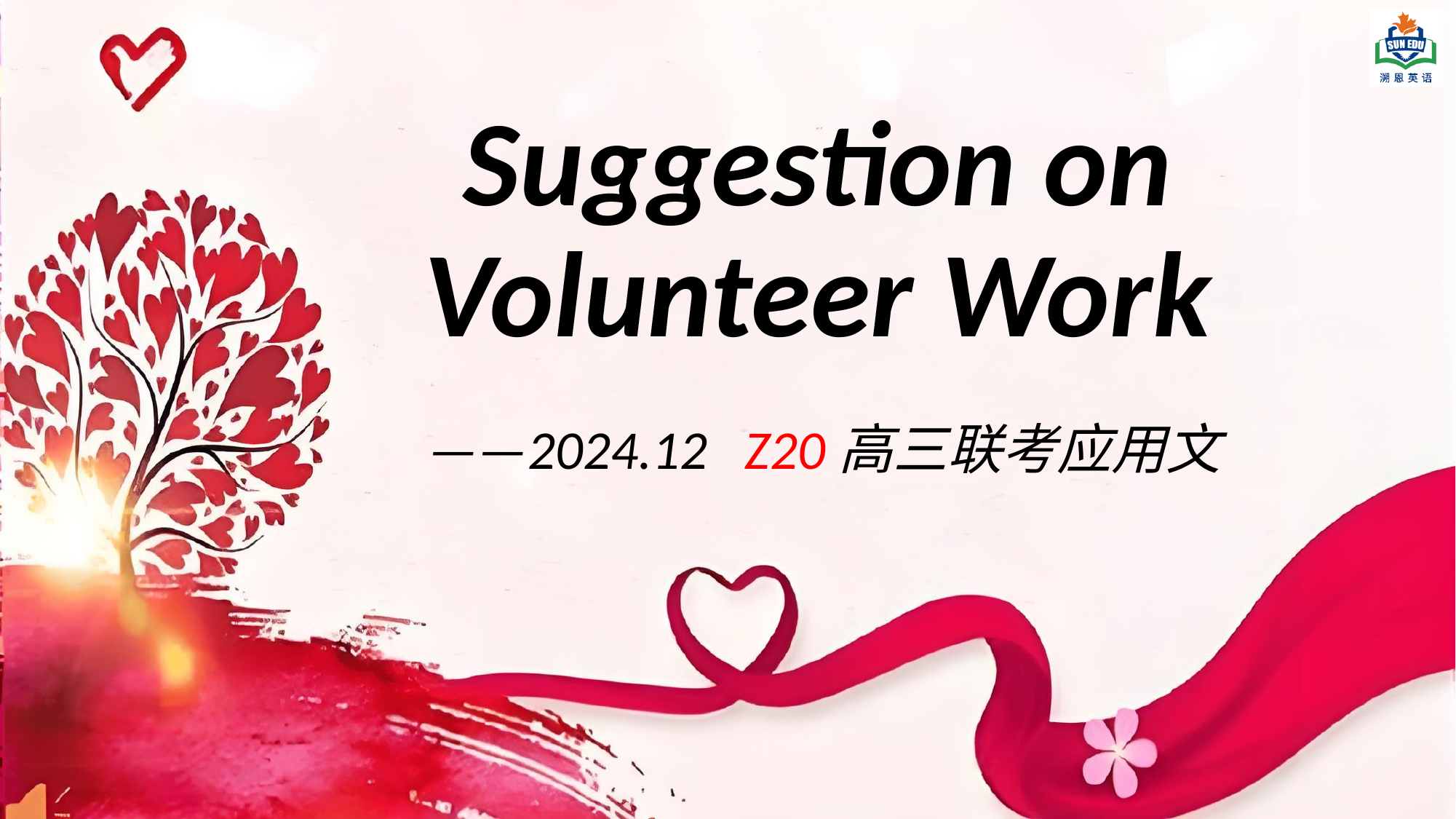

# Suggestion on Volunteer Work
——2024.12   Z20高三联考应用文